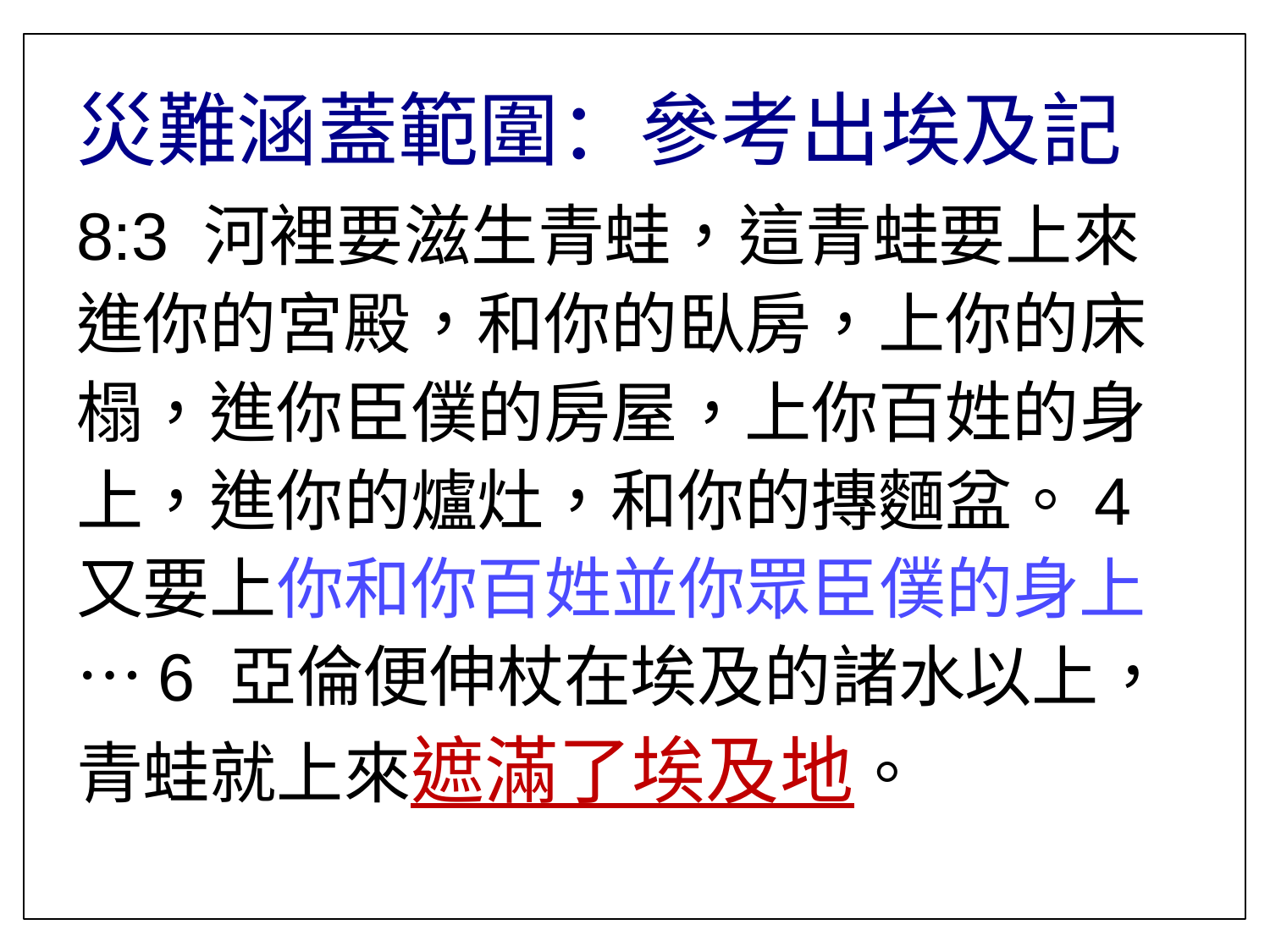

災難涵蓋範圍：參考出埃及記
8:3 河裡要滋生青蛙，這青蛙要上來進你的宮殿，和你的臥房，上你的床榻，進你臣僕的房屋，上你百姓的身上，進你的爐灶，和你的摶麵盆。4 又要上你和你百姓並你眾臣僕的身上…6 亞倫便伸杖在埃及的諸水以上，青蛙就上來遮滿了埃及地。